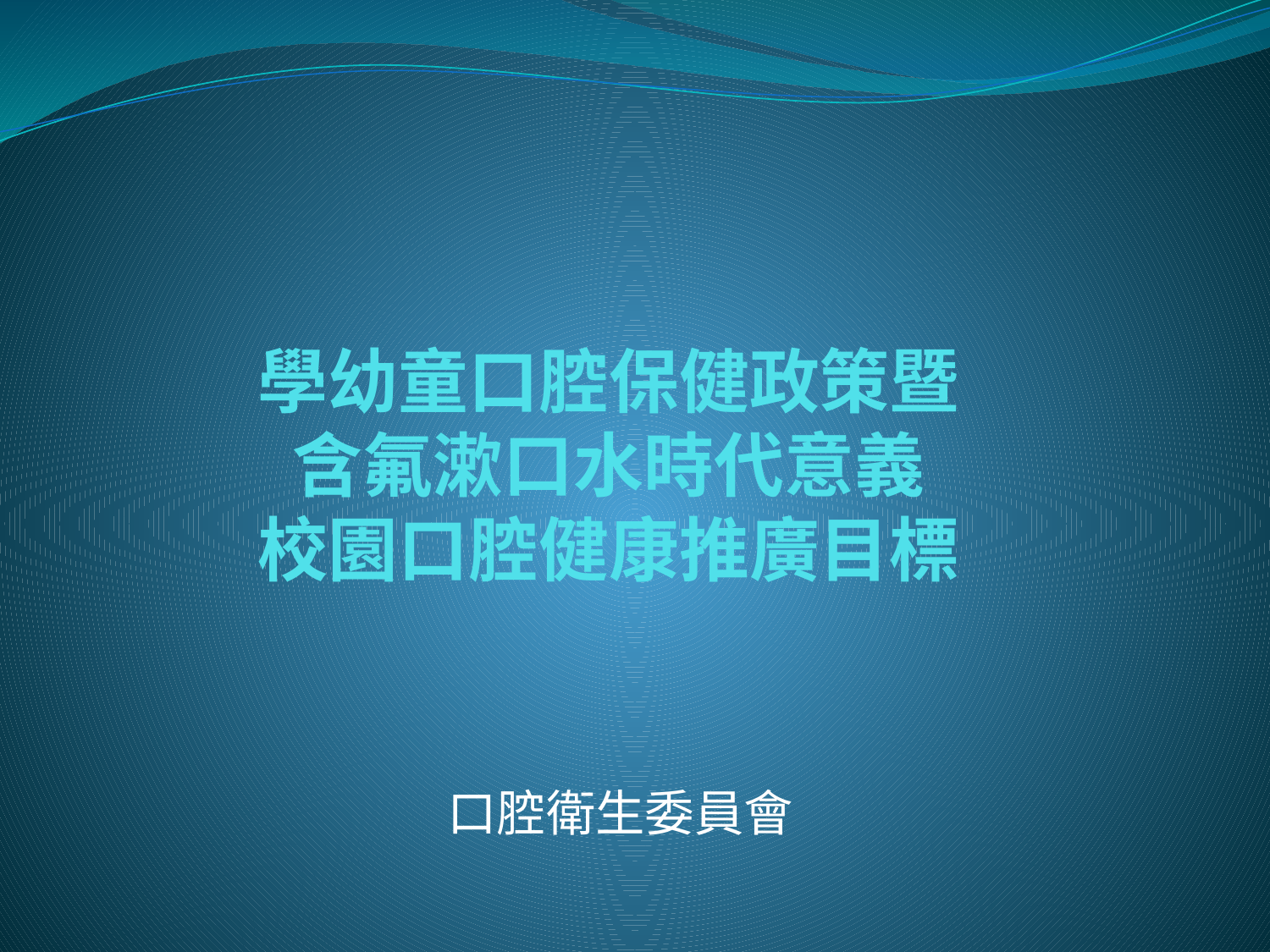

# 學幼童口腔保健政策暨 含氟漱口水時代意義 校園口腔健康推廣目標
口腔衛生委員會